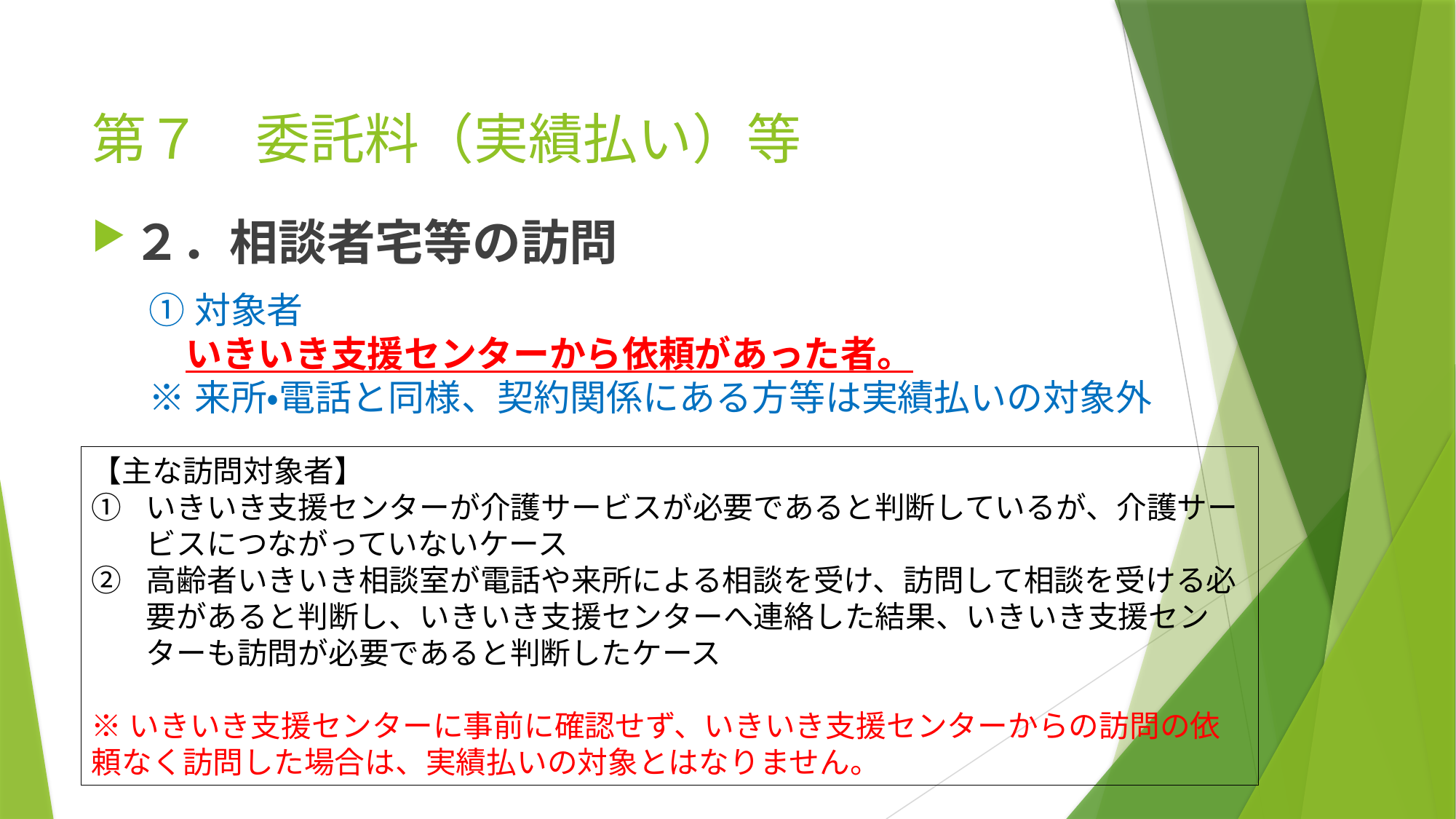

# 第７　委託料（実績払い）等
２．相談者宅等の訪問
①対象者
　いきいき支援センターから依頼があった者。
※来所・電話と同様、契約関係にある方等は実績払いの対象外
【主な訪問対象者】
いきいき支援センターが介護サービスが必要であると判断しているが、介護サービスにつながっていないケース
高齢者いきいき相談室が電話や来所による相談を受け、訪問して相談を受ける必要があると判断し、いきいき支援センターへ連絡した結果、いきいき支援センターも訪問が必要であると判断したケース

※いきいき支援センターに事前に確認せず、いきいき支援センターからの訪問の依頼なく訪問した場合は、実績払いの対象とはなりません。